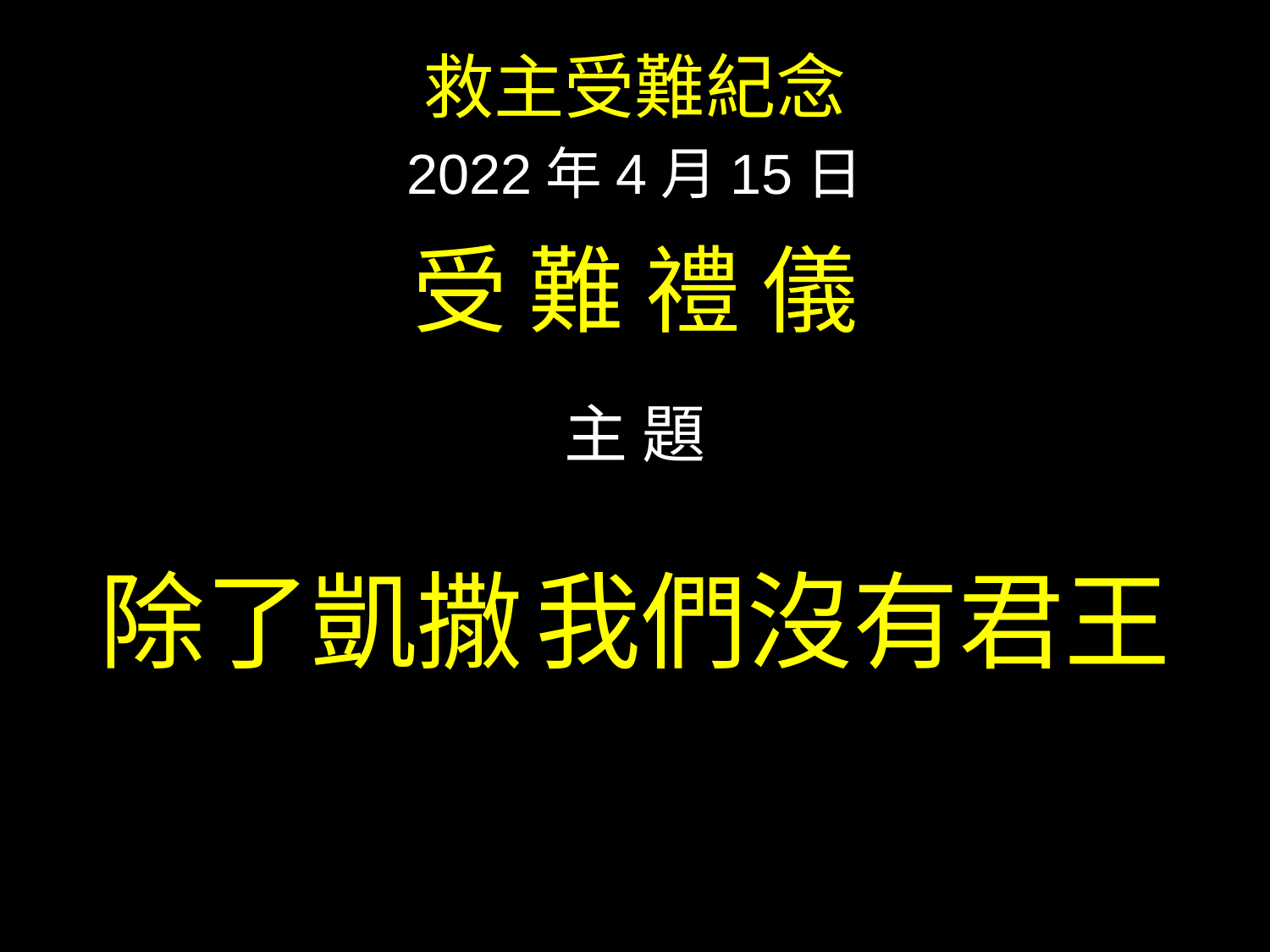

救主受難紀念
2022年4月15日

受 難 禮 儀
主 題
除了凱撒 我們沒有君王